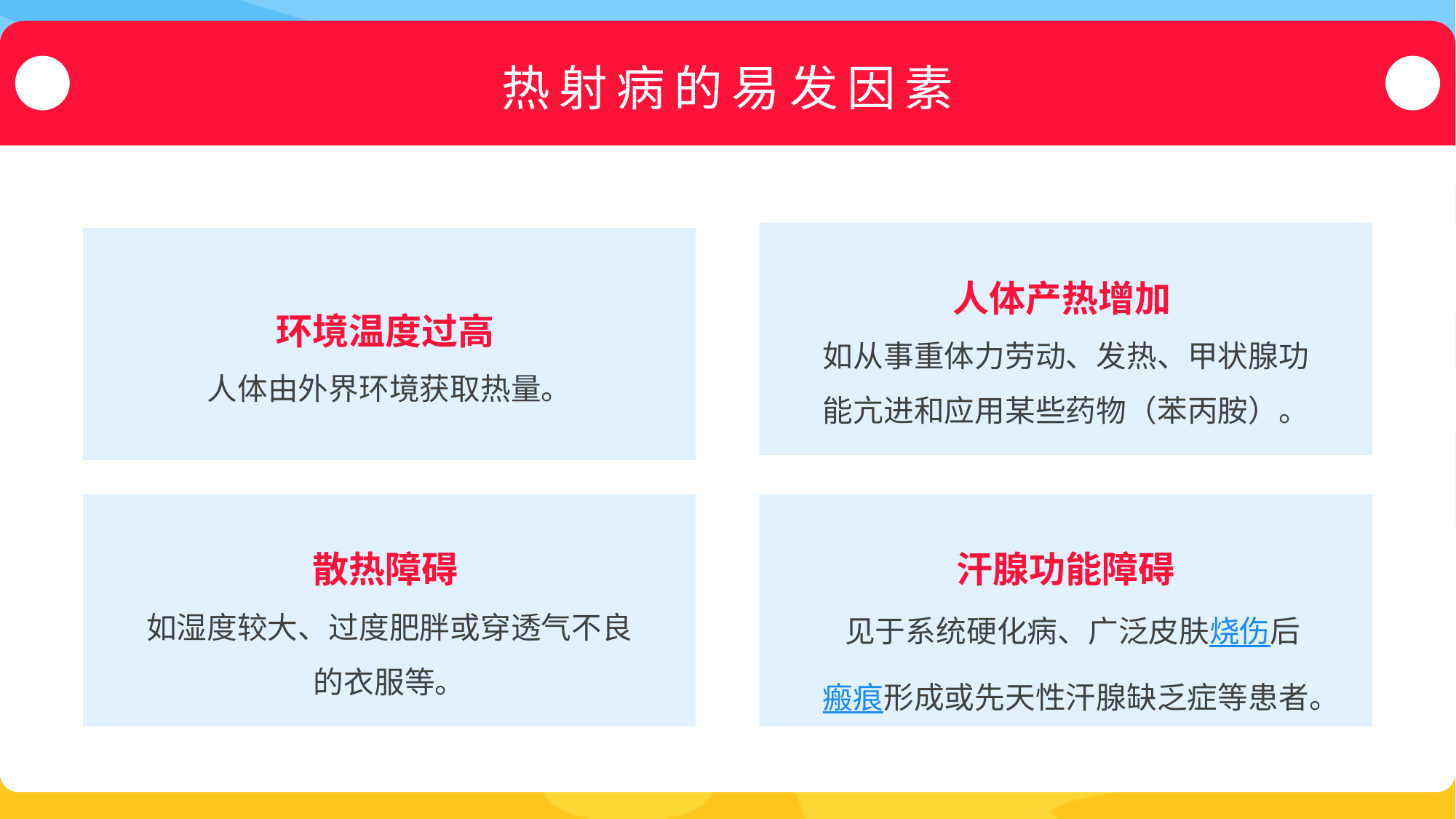

热射病的易发因素

人体产热增加
如从事重体力劳动、发热、甲状腺功能亢进和应用某些药物（苯丙胺）。

环境温度过高
人体由外界环境获取热量。

散热障碍
如湿度较大、过度肥胖或穿透气不良的衣服等。

汗腺功能障碍
 见于系统硬化病、广泛皮肤烧伤后瘢痕形成或先天性汗腺缺乏症等患者。